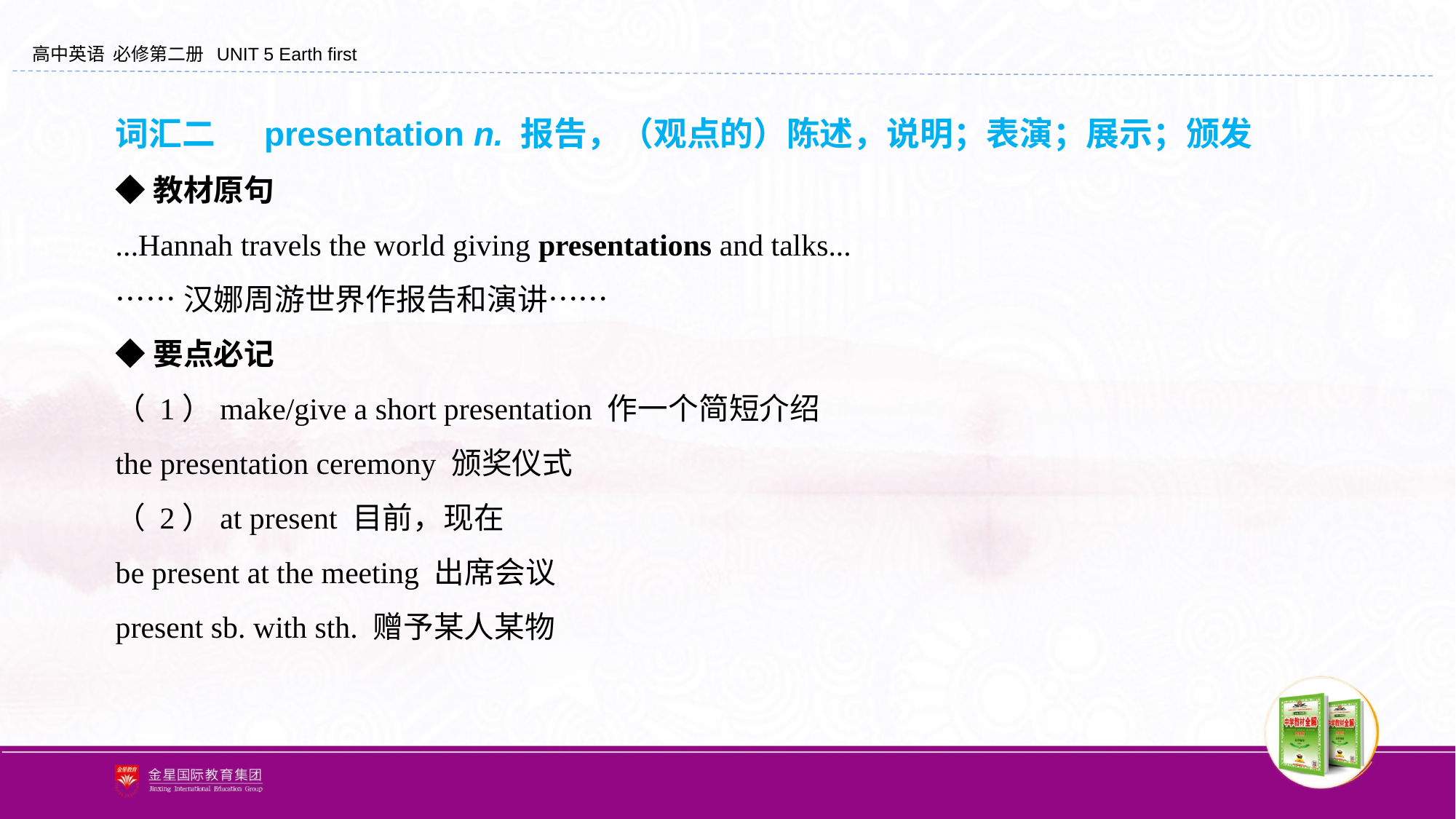

词汇二 　presentation n. 报告，（观点的）陈述，说明；表演；展示；颁发
◆教材原句
...Hannah travels the world giving presentations and talks...
……汉娜周游世界作报告和演讲……
◆要点必记
（ 1）make/give a short presentation 作一个简短介绍
the presentation ceremony 颁奖仪式
（ 2）at present 目前，现在
be present at the meeting 出席会议
present sb. with sth. 赠予某人某物